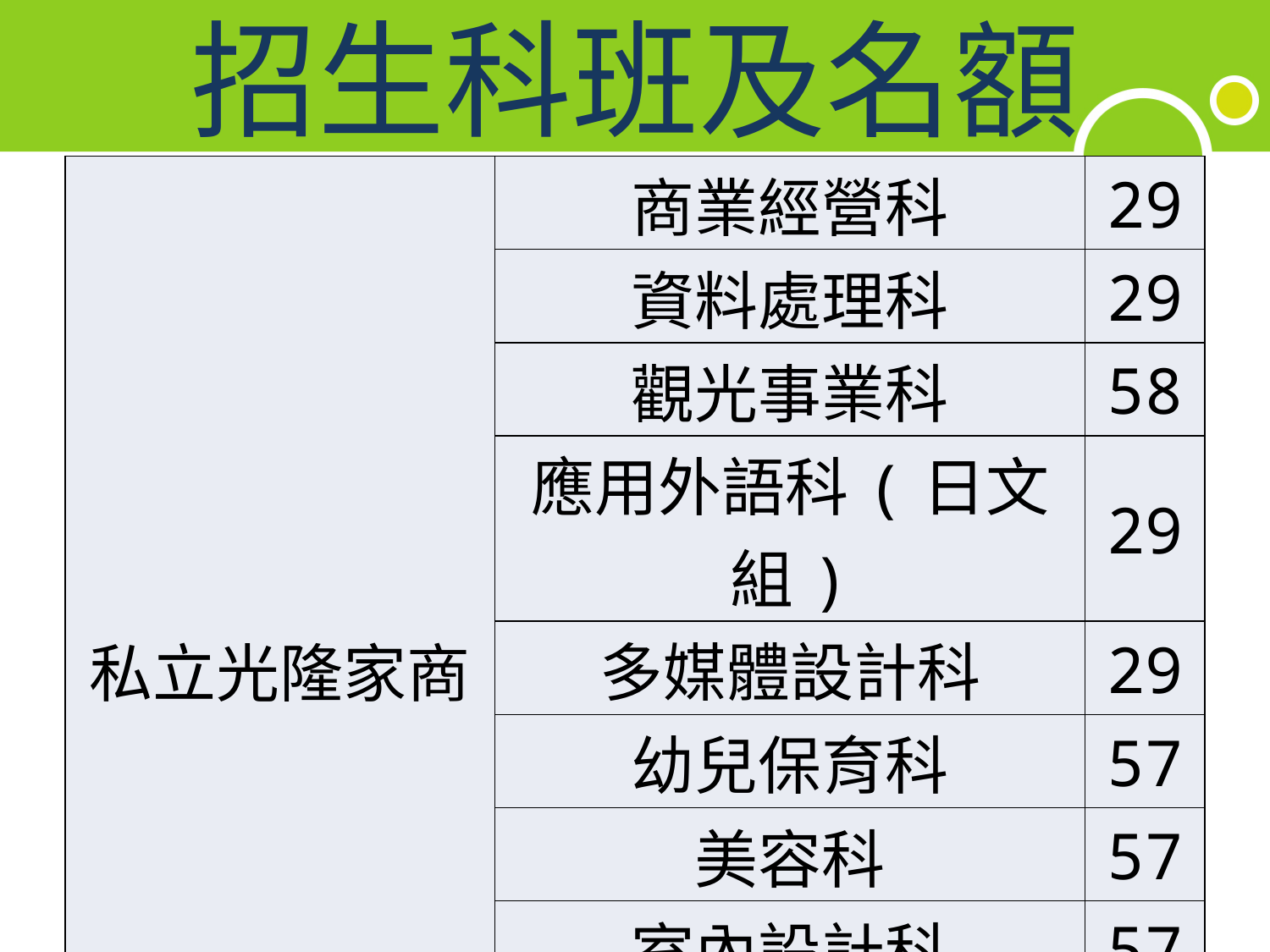

# 招生科班及名額
| 私立光隆家商 | 商業經營科 | 29 |
| --- | --- | --- |
|  | 資料處理科 | 29 |
|  | 觀光事業科 | 58 |
|  | 應用外語科(日文組) | 29 |
|  | 多媒體設計科 | 29 |
|  | 幼兒保育科 | 57 |
|  | 美容科 | 57 |
|  | 室內設計科 | 57 |
|  | 時尚造型科 | 29 |
|  | 合計 | 374 |